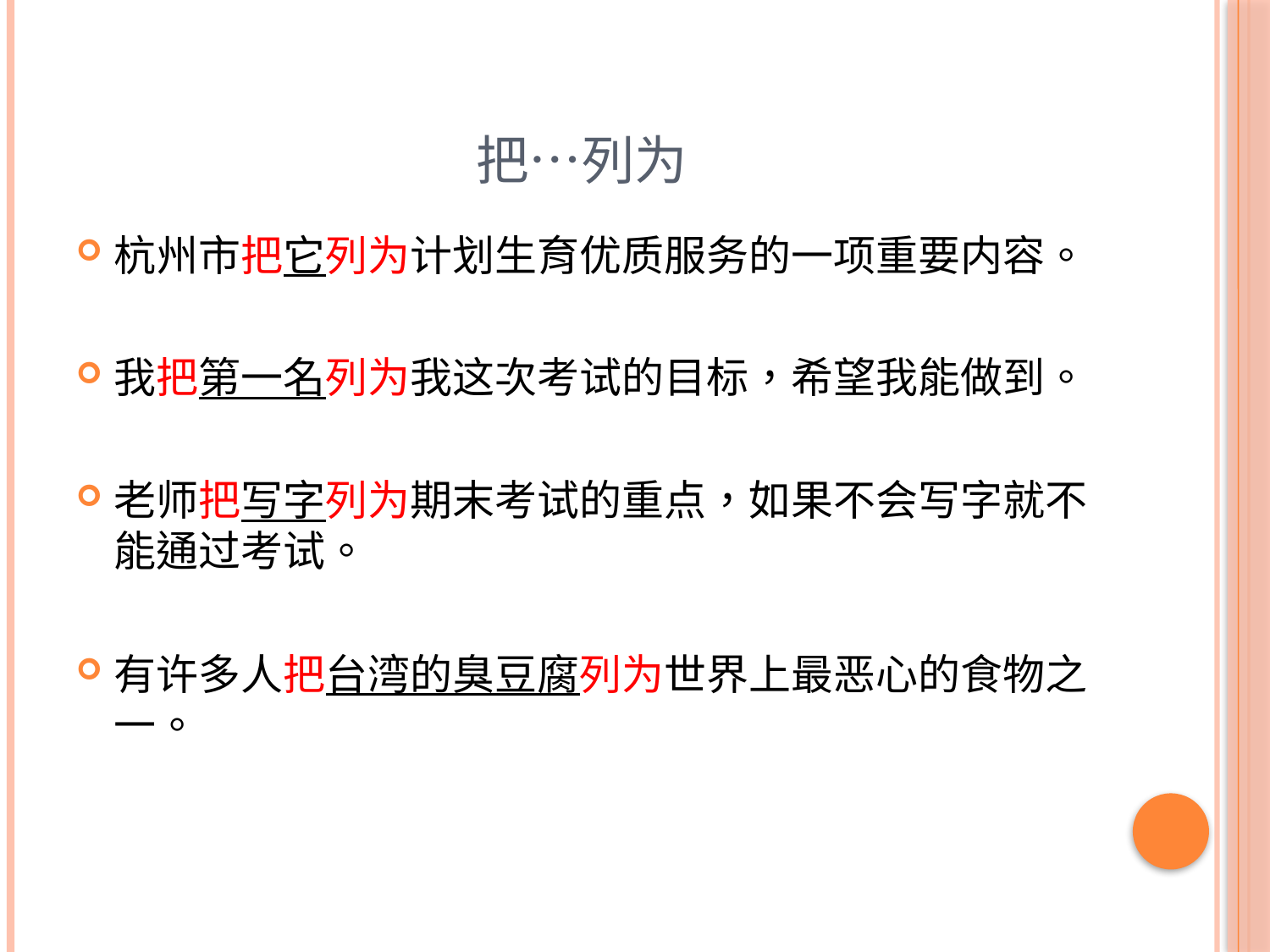

# 把…列为
杭州市把它列为计划生育优质服务的一项重要内容。

我把第一名列为我这次考试的目标，希望我能做到。

老师把写字列为期末考试的重点，如果不会写字就不能通过考试。

有许多人把台湾的臭豆腐列为世界上最恶心的食物之一。